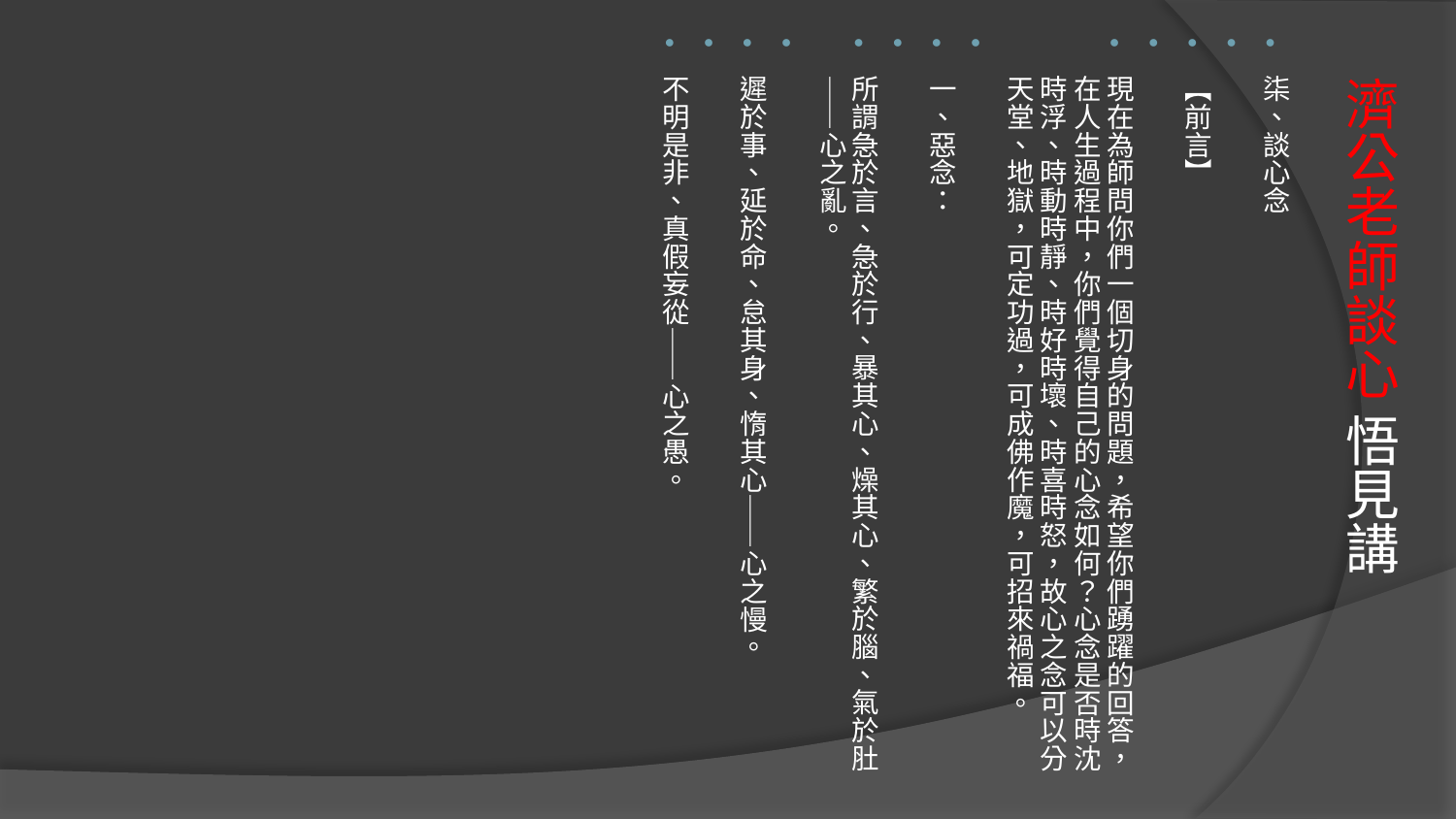

柒、談心念

【前言】

現在為師問你們一個切身的問題，希望你們踴躍的回答，在人生過程中，你們覺得自己的心念如何？心念是否時沈時浮、時動時靜、時好時壞、時喜時怒，故心之念可以分天堂、地獄，可定功過，可成佛作魔，可招來禍福。

一、惡念：

所謂急於言、急於行、暴其心、燥其心、繁於腦、氣於肚——心之亂。

遲於事、延於命、怠其身、惰其心——心之慢。

不明是非、真假妄從——心之愚。

# 濟公老師談心 悟見講